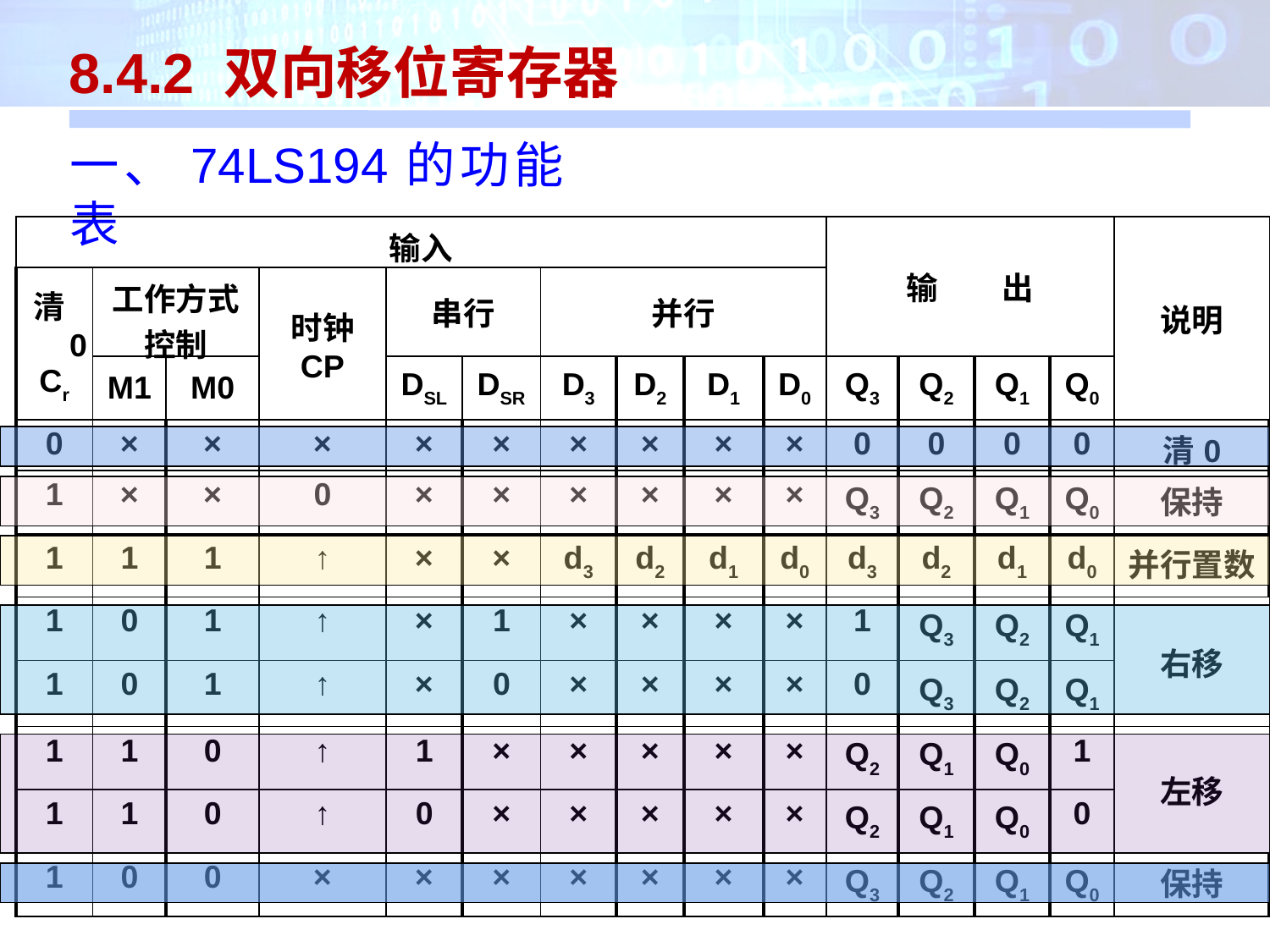

8.4.2 双向移位寄存器
一、74LS194的功能表
| 输入 |  |  |  |  |  |  |  |  |  | 输　　出 |  |  |  | 说明 |
| --- | --- | --- | --- | --- | --- | --- | --- | --- | --- | --- | --- | --- | --- | --- |
| 清0 Cr | 工作方式 控制 |  | 时钟 CP | 串行 |  | 并行 |  |  |  |  |  |  |  |  |
|  | M1 | M0 |  | DSL | DSR | D3 | D2 | D1 | D0 | Q3 | Q2 | Q1 | Q0 |  |
| 0 | × | × | × | × | × | × | × | × | × | 0 | 0 | 0 | 0 | 清0 |
| 1 | × | × | 0 | × | × | × | × | × | × | Q3 | Q2 | Q1 | Q0 | 保持 |
| 1 | 1 | 1 | ↑ | × | × | d3 | d2 | d1 | d0 | d3 | d2 | d1 | d0 | 并行置数 |
| 1 | 0 | 1 | ↑ | × | 1 | × | × | × | × | 1 | Q3 | Q2 | Q1 | 右移 |
| 1 | 0 | 1 | ↑ | × | 0 | × | × | × | × | 0 | Q3 | Q2 | Q1 |  |
| 1 | 1 | 0 | ↑ | 1 | × | × | × | × | × | Q2 | Q1 | Q0 | 1 | 左移 |
| 1 | 1 | 0 | ↑ | 0 | × | × | × | × | × | Q2 | Q1 | Q0 | 0 |  |
| 1 | 0 | 0 | × | × | × | × | × | × | × | Q3 | Q2 | Q1 | Q0 | 保持 |